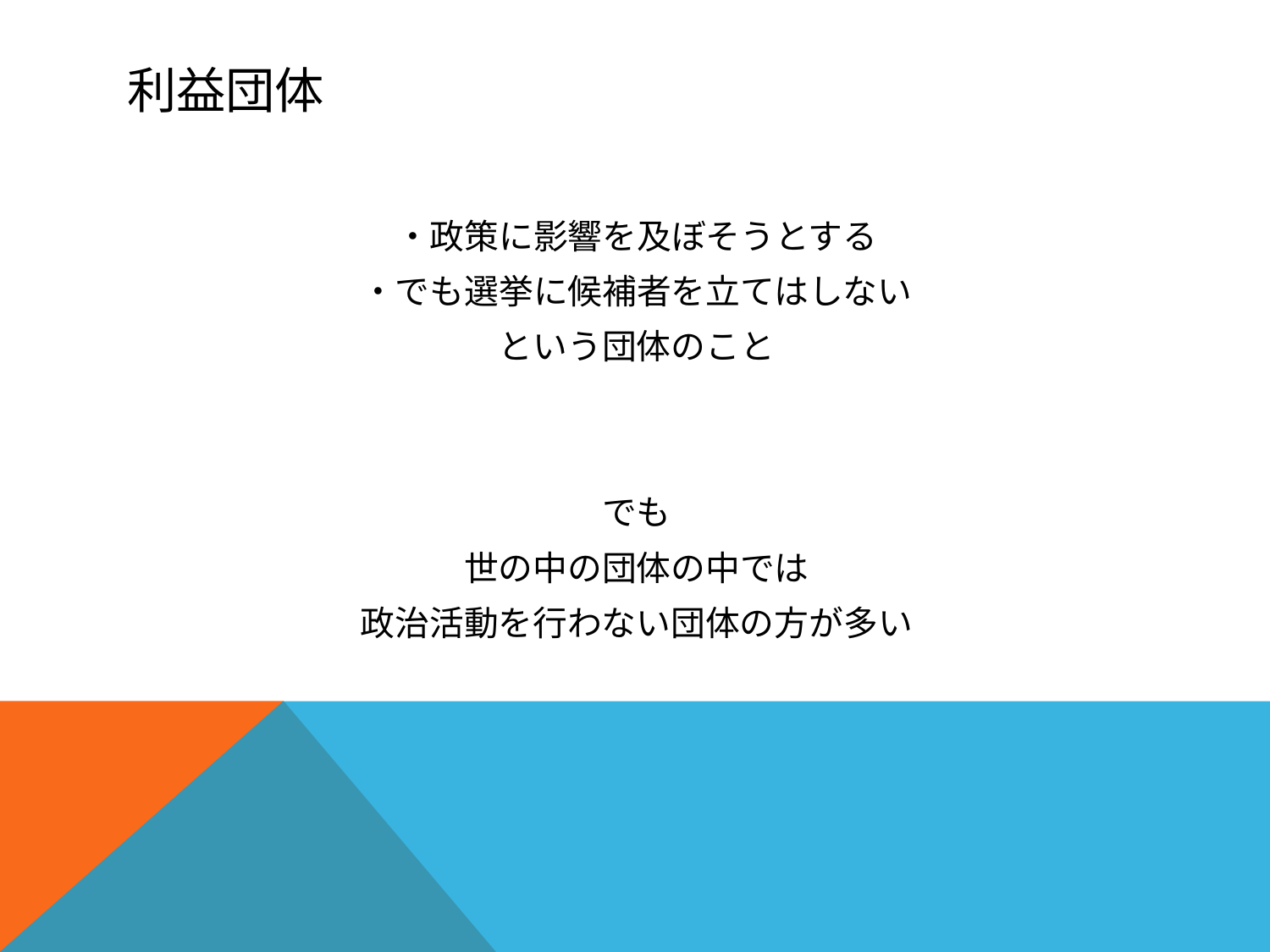

# 利益団体

・政策に影響を及ぼそうとする
・でも選挙に候補者を立てはしない
という団体のこと

でも
世の中の団体の中では
政治活動を行わない団体の方が多い